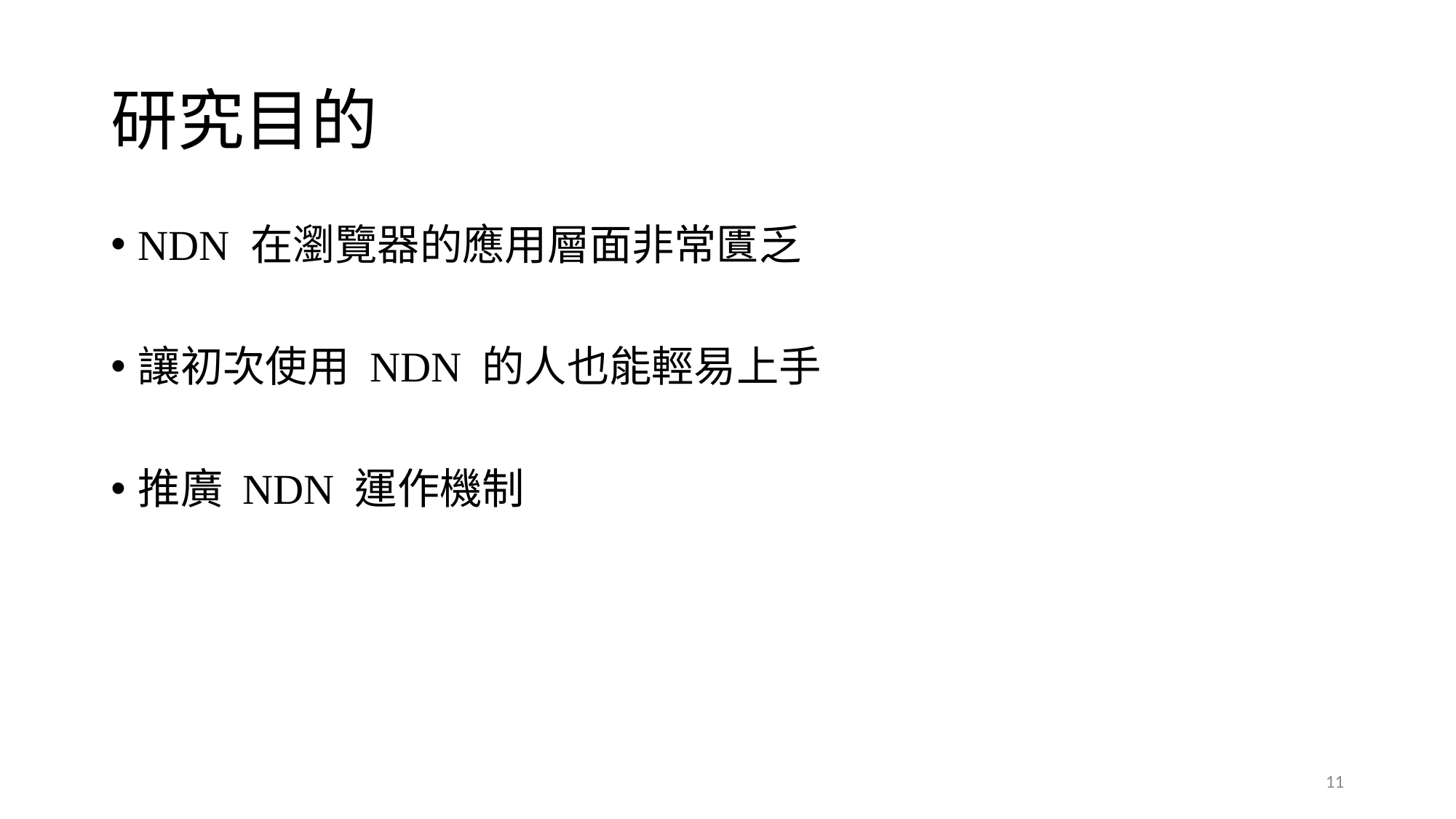

# 研究目的
NDN 在瀏覽器的應用層面非常匱乏

讓初次使用 NDN 的人也能輕易上手

推廣 NDN 運作機制
11